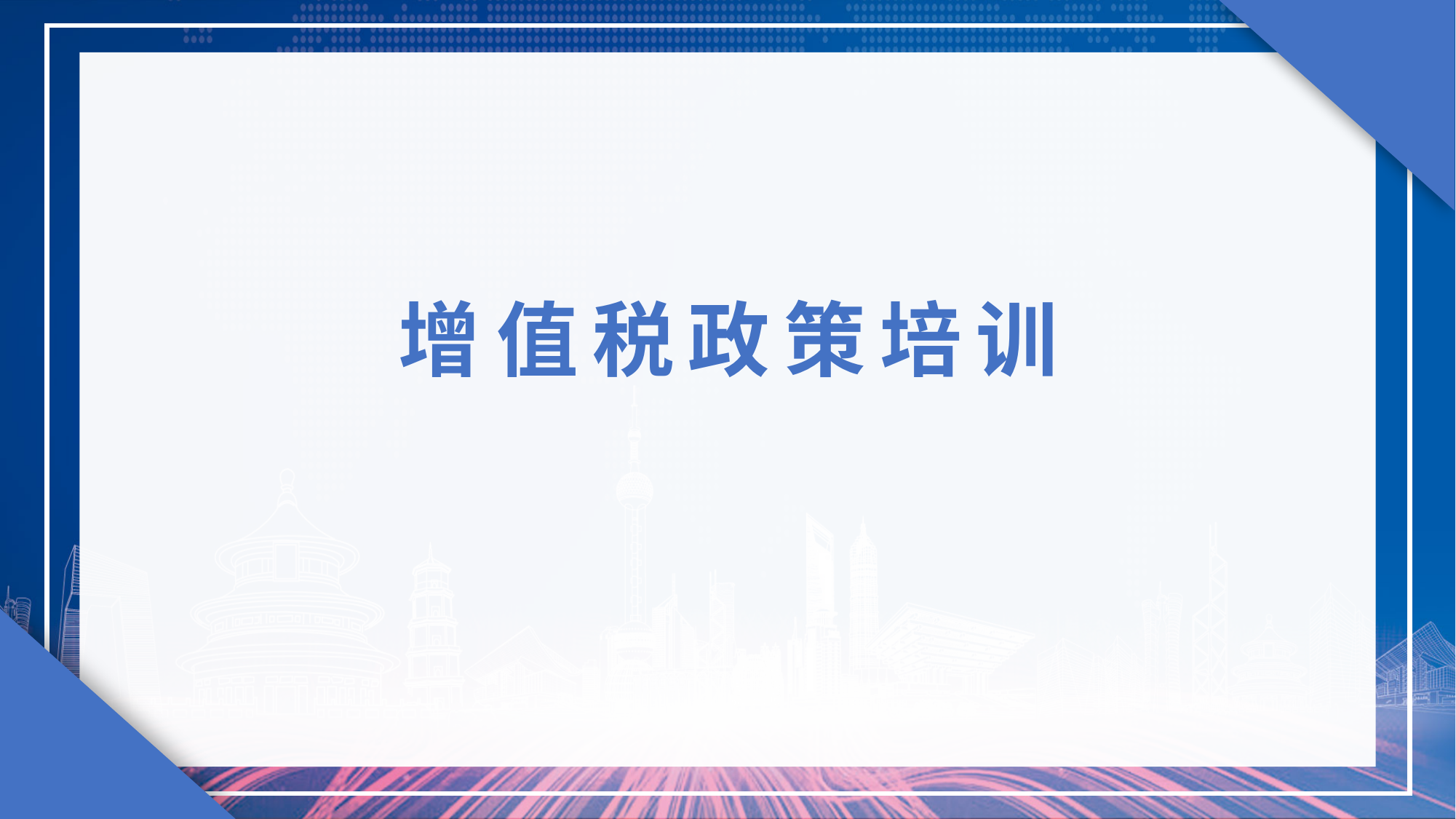

增 值 税 政 策 培 训